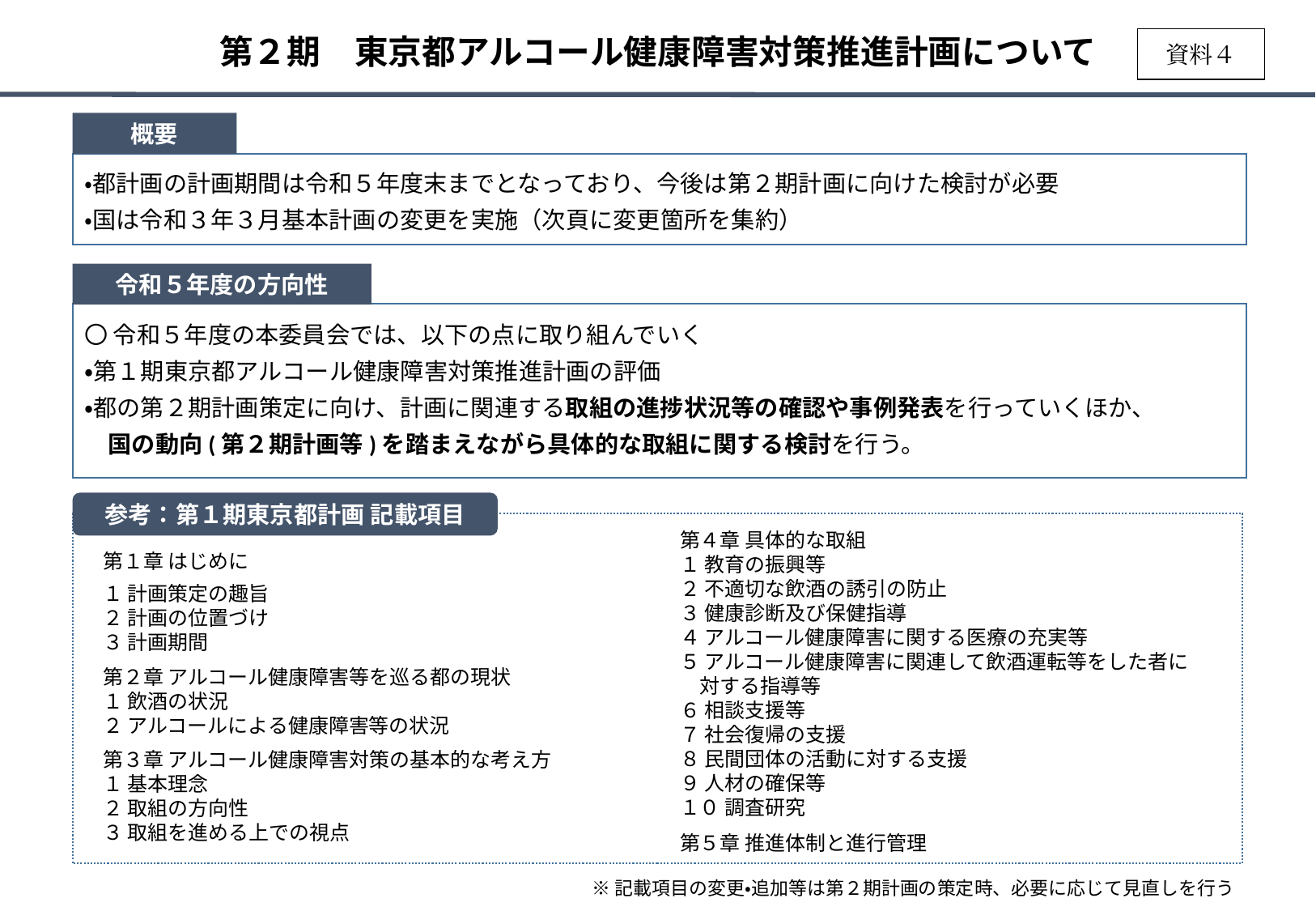

第２期　東京都アルコール健康障害対策推進計画について
資料４
概要

・都計画の計画期間は令和５年度末までとなっており、今後は第２期計画に向けた検討が必要

・国は令和３年３月基本計画の変更を実施（次頁に変更箇所を集約）
令和５年度の方向性

〇 令和５年度の本委員会では、以下の点に取り組んでいく

・第１期東京都アルコール健康障害対策推進計画の評価

・都の第２期計画策定に向け、計画に関連する取組の進捗状況等の確認や事例発表を行っていくほか、

　国の動向(第２期計画等)を踏まえながら具体的な取組に関する検討を行う。

参考：第１期東京都計画 記載項目

第４章 具体的な取組
１ 教育の振興等
２ 不適切な飲酒の誘引の防止
３ 健康診断及び保健指導
４ アルコール健康障害に関する医療の充実等
５ アルコール健康障害に関連して飲酒運転等をした者に
　対する指導等
６ 相談支援等
７ 社会復帰の支援
８ 民間団体の活動に対する支援
９ 人材の確保等
１０ 調査研究

第５章 推進体制と進行管理
第１章 はじめに

１ 計画策定の趣旨
２ 計画の位置づけ
３ 計画期間
第２章 アルコール健康障害等を巡る都の現状
１ 飲酒の状況
２ アルコールによる健康障害等の状況
第３章 アルコール健康障害対策の基本的な考え方
１ 基本理念
２ 取組の方向性
３ 取組を進める上での視点
※記載項目の変更・追加等は第２期計画の策定時、必要に応じて見直しを行う